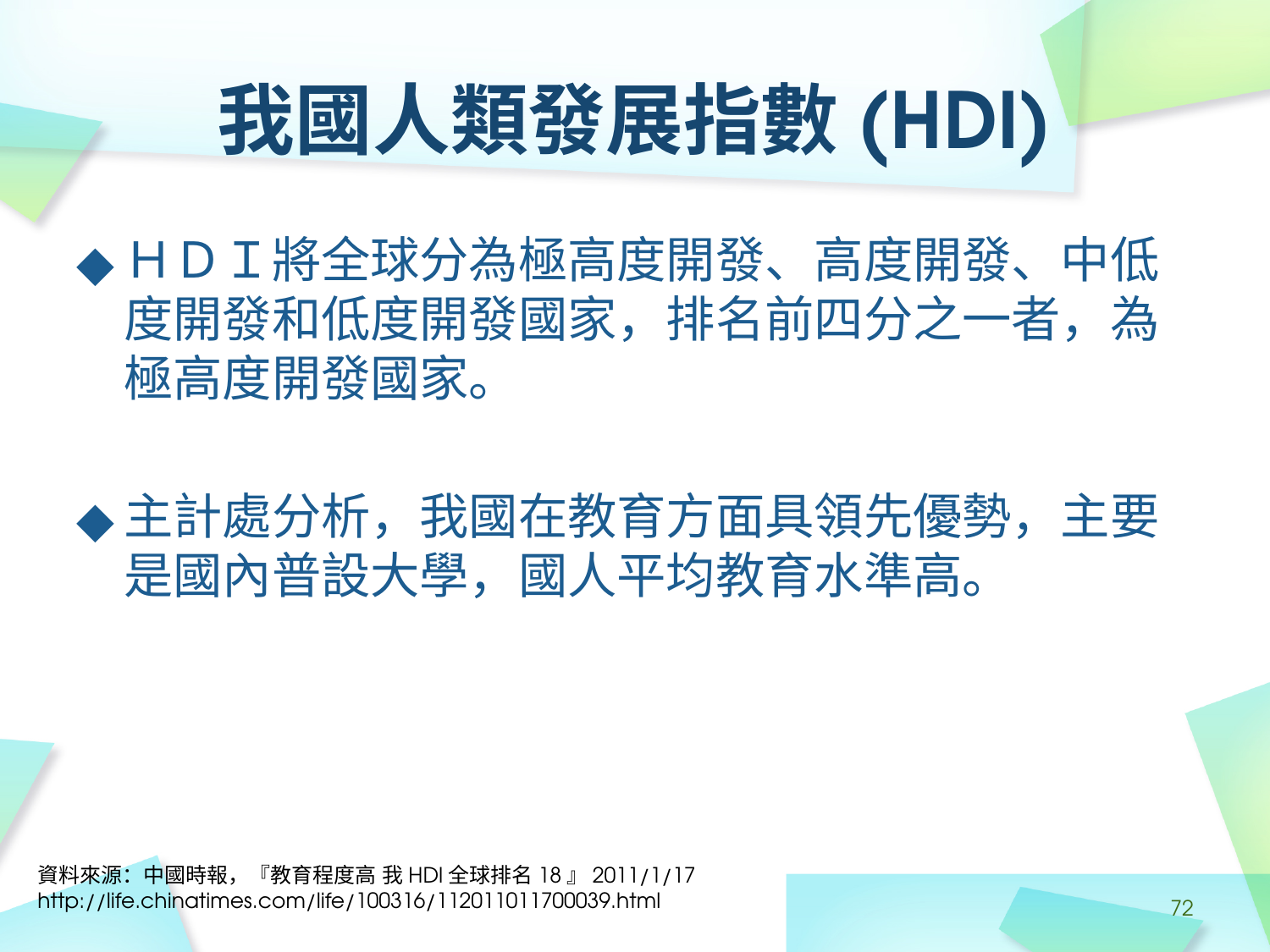

# 我國人類發展指數(HDI)
ＨＤＩ將全球分為極高度開發、高度開發、中低度開發和低度開發國家，排名前四分之一者，為極高度開發國家。

主計處分析，我國在教育方面具領先優勢，主要是國內普設大學，國人平均教育水準高。
資料來源：中國時報，『教育程度高 我HDI全球排名18』2011/1/17    http://life.chinatimes.com/life/100316/112011011700039.html
72